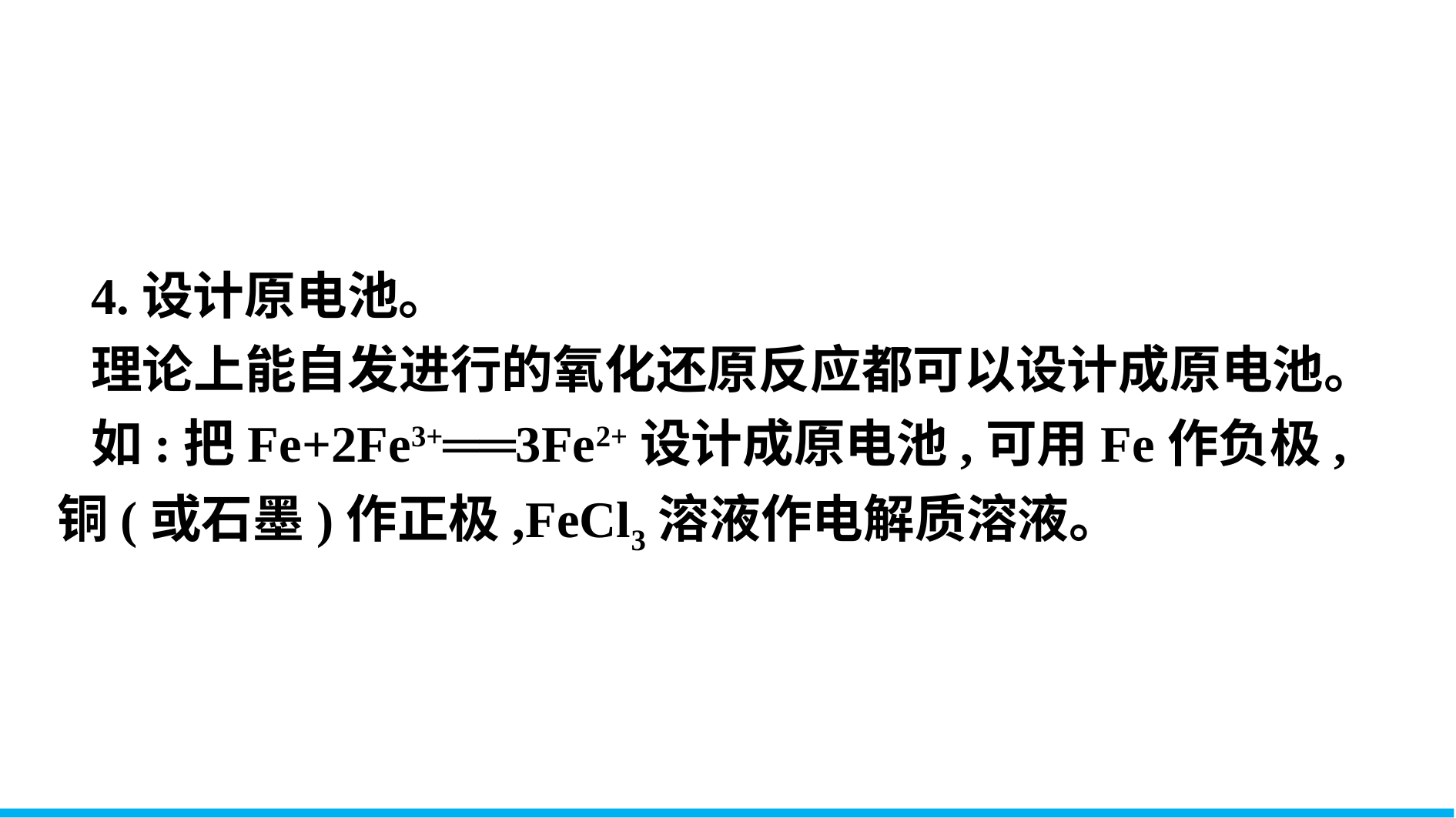

4.设计原电池。
理论上能自发进行的氧化还原反应都可以设计成原电池。
如:把Fe+2Fe3+══3Fe2+设计成原电池,可用Fe作负极,铜(或石墨)作正极,FeCl3溶液作电解质溶液。